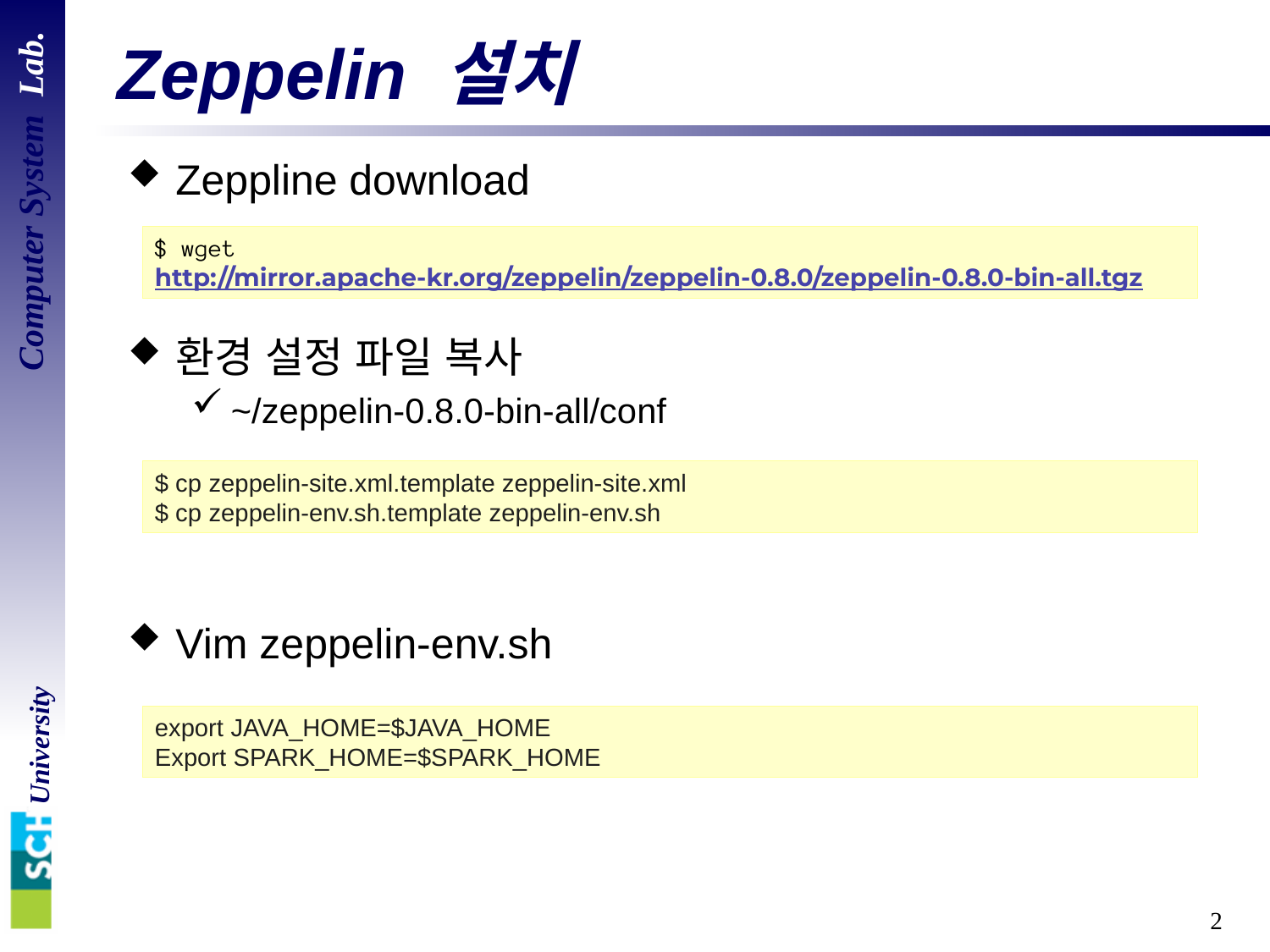

# Zeppelin 설치
Zeppline download

환경 설정 파일 복사
~/zeppelin-0.8.0-bin-all/conf

Vim zeppelin-env.sh

$ wget http://mirror.apache-kr.org/zeppelin/zeppelin-0.8.0/zeppelin-0.8.0-bin-all.tgz
$ cp zeppelin-site.xml.template zeppelin-site.xml
$ cp zeppelin-env.sh.template zeppelin-env.sh
export JAVA_HOME=$JAVA_HOME
Export SPARK_HOME=$SPARK_HOME